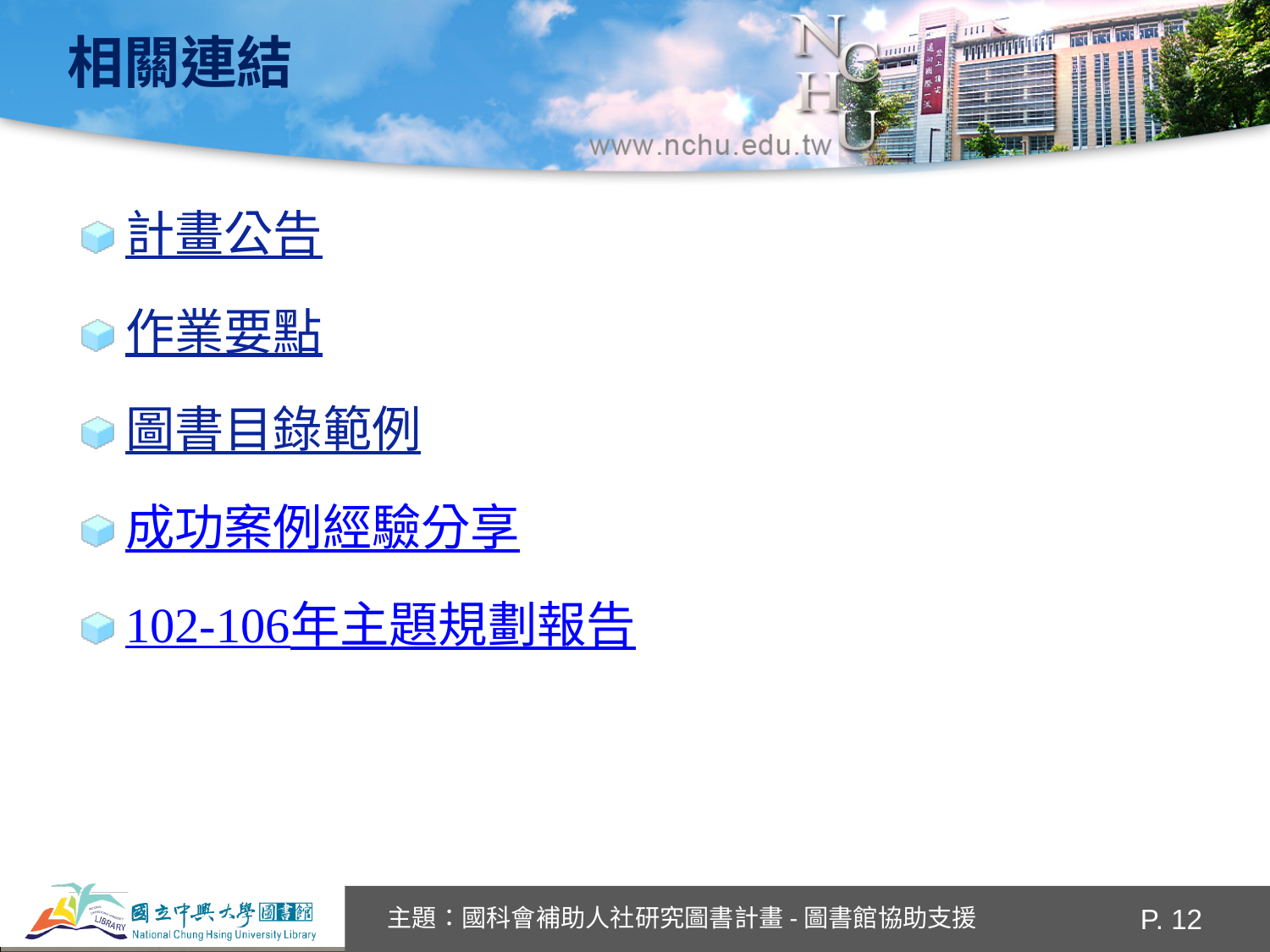

# 相關連結
計畫公告
作業要點
圖書目錄範例
成功案例經驗分享
102-106年主題規劃報告